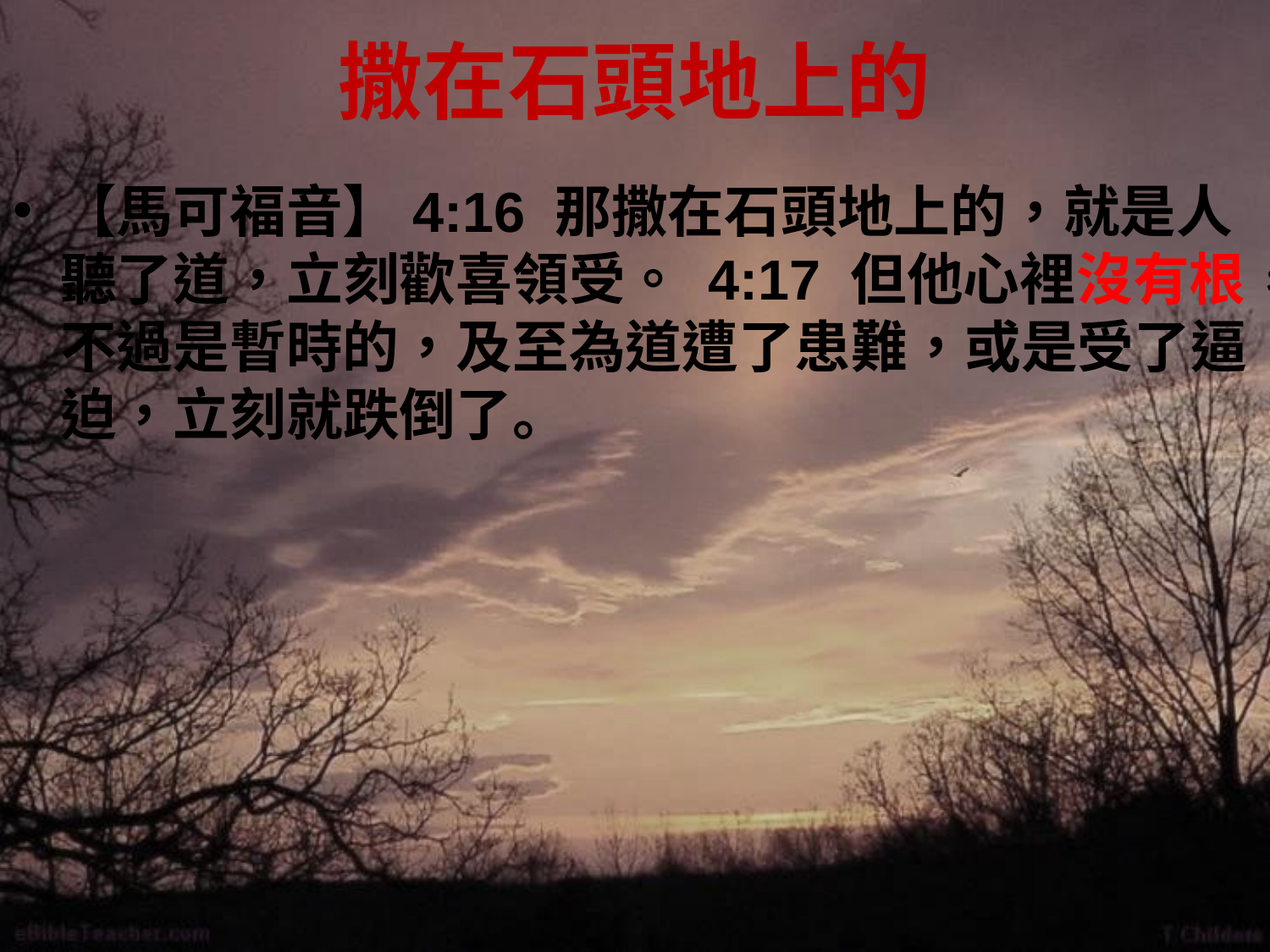

# 撒在石頭地上的
【馬可福音】4:16 那撒在石頭地上的，就是人聽了道，立刻歡喜領受。 4:17 但他心裡沒有根，不過是暫時的，及至為道遭了患難，或是受了逼迫，立刻就跌倒了。